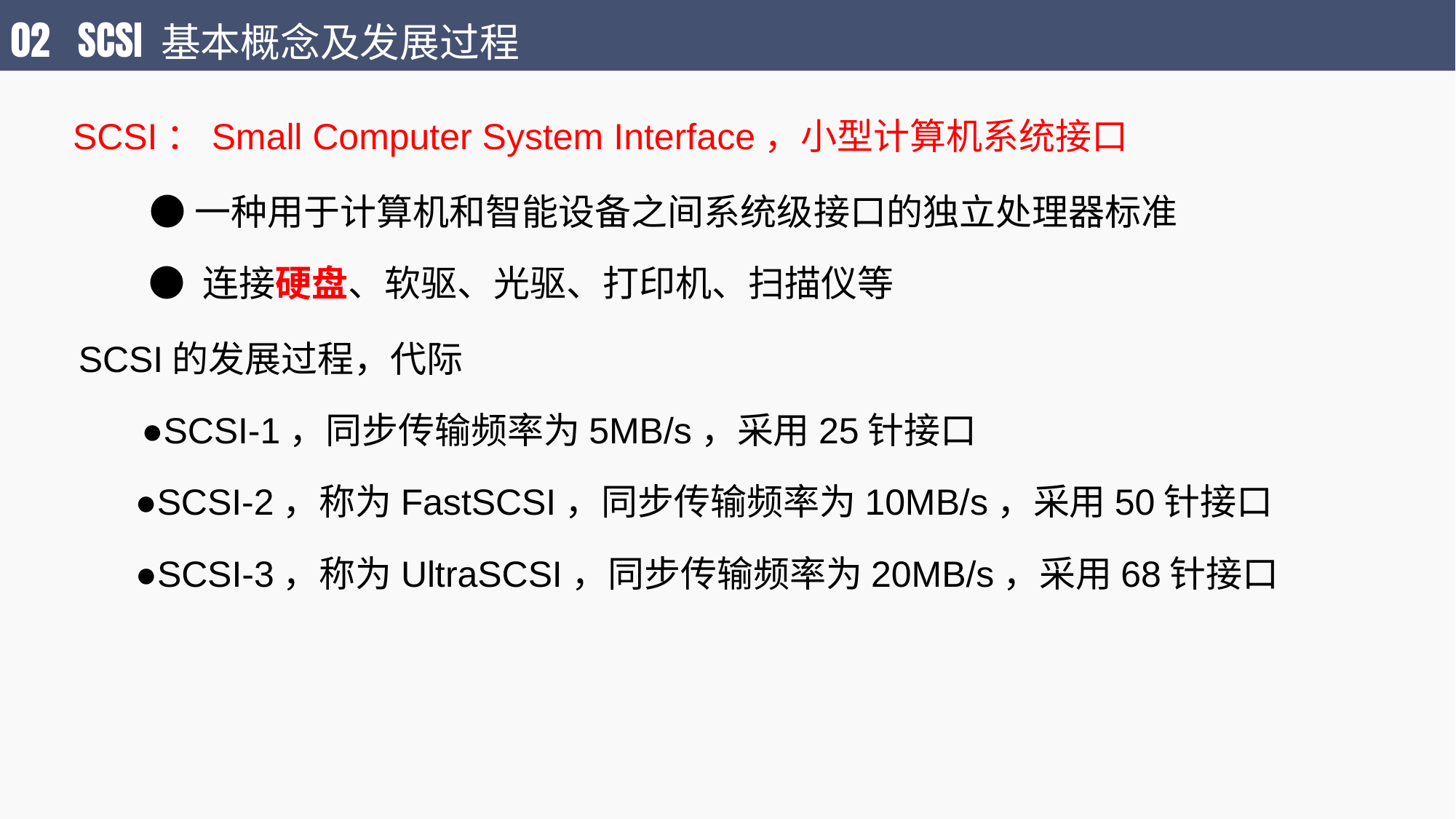

02   SCSI 基本概念及发展过程
SCSI：Small Computer System Interface，小型计算机系统接口
●一种用于计算机和智能设备之间系统级接口的独立处理器标准
● 连接硬盘、软驱、光驱、打印机、扫描仪等
SCSI的发展过程，代际
●SCSI-1，同步传输频率为5MB/s，采用25针接口
●SCSI-2，称为FastSCSI，同步传输频率为10MB/s，采用50针接口
●SCSI-3，称为UltraSCSI，同步传输频率为20MB/s，采用68针接口